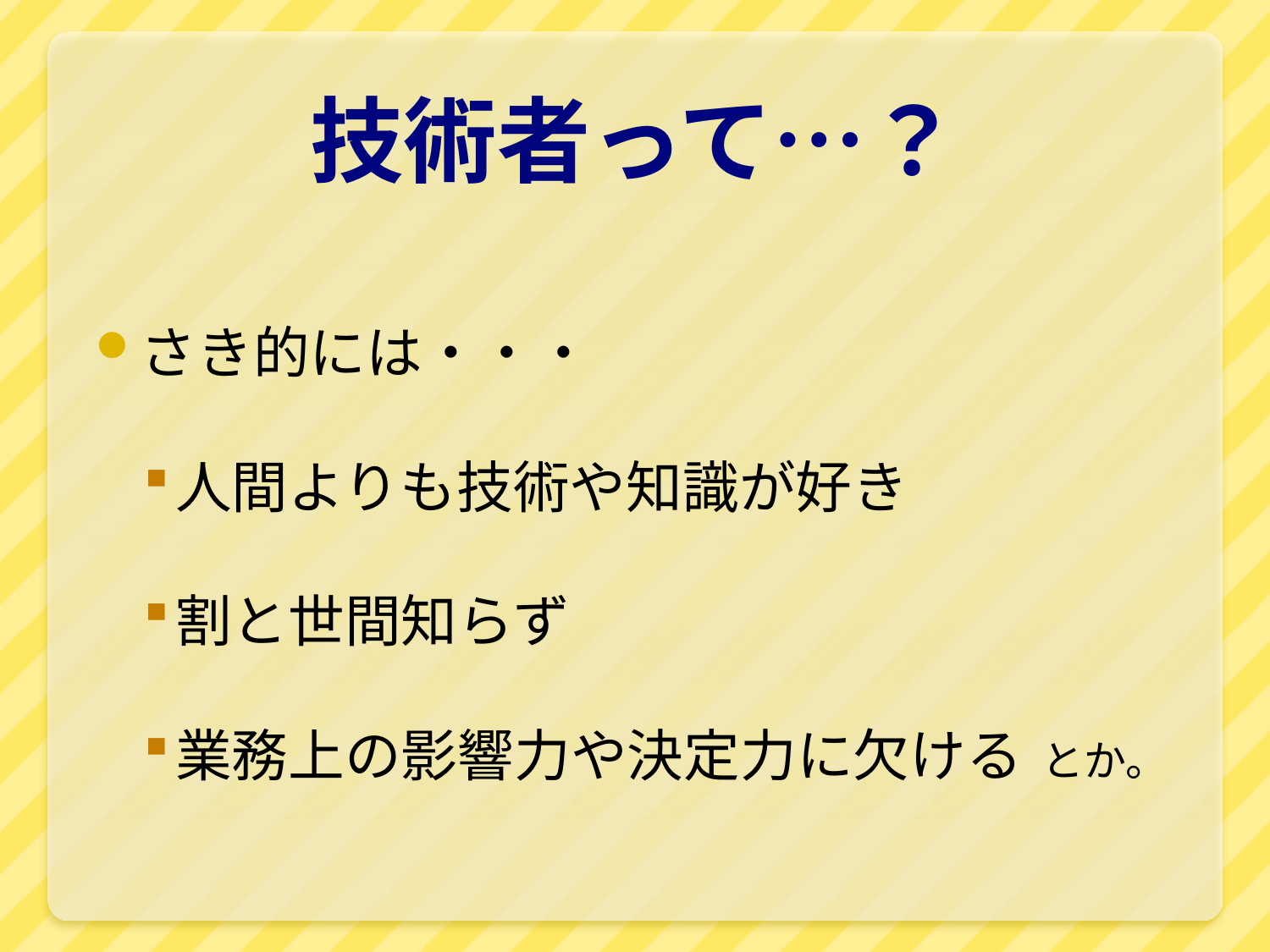

# 技術者って…？
さき的には・・・
人間よりも技術や知識が好き
割と世間知らず
業務上の影響力や決定力に欠ける  とか。